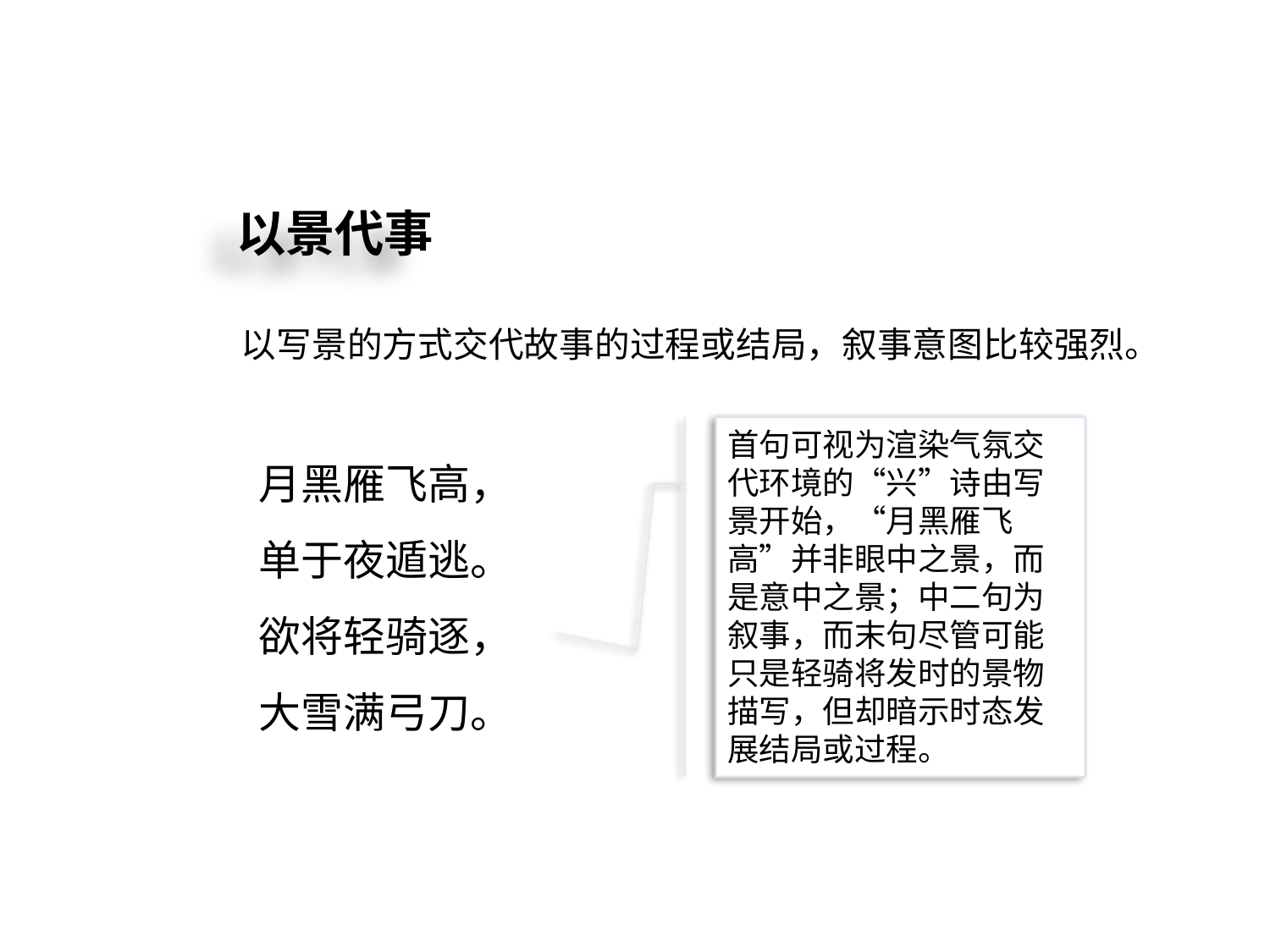

以景代事
以写景的方式交代故事的过程或结局，叙事意图比较强烈。
首句可视为渲染气氛交代环境的“兴”诗由写景开始，“月黑雁飞高”并非眼中之景，而是意中之景；中二句为叙事，而末句尽管可能只是轻骑将发时的景物描写，但却暗示时态发展结局或过程。
月黑雁飞高，
单于夜遁逃。
欲将轻骑逐，
大雪满弓刀。

40